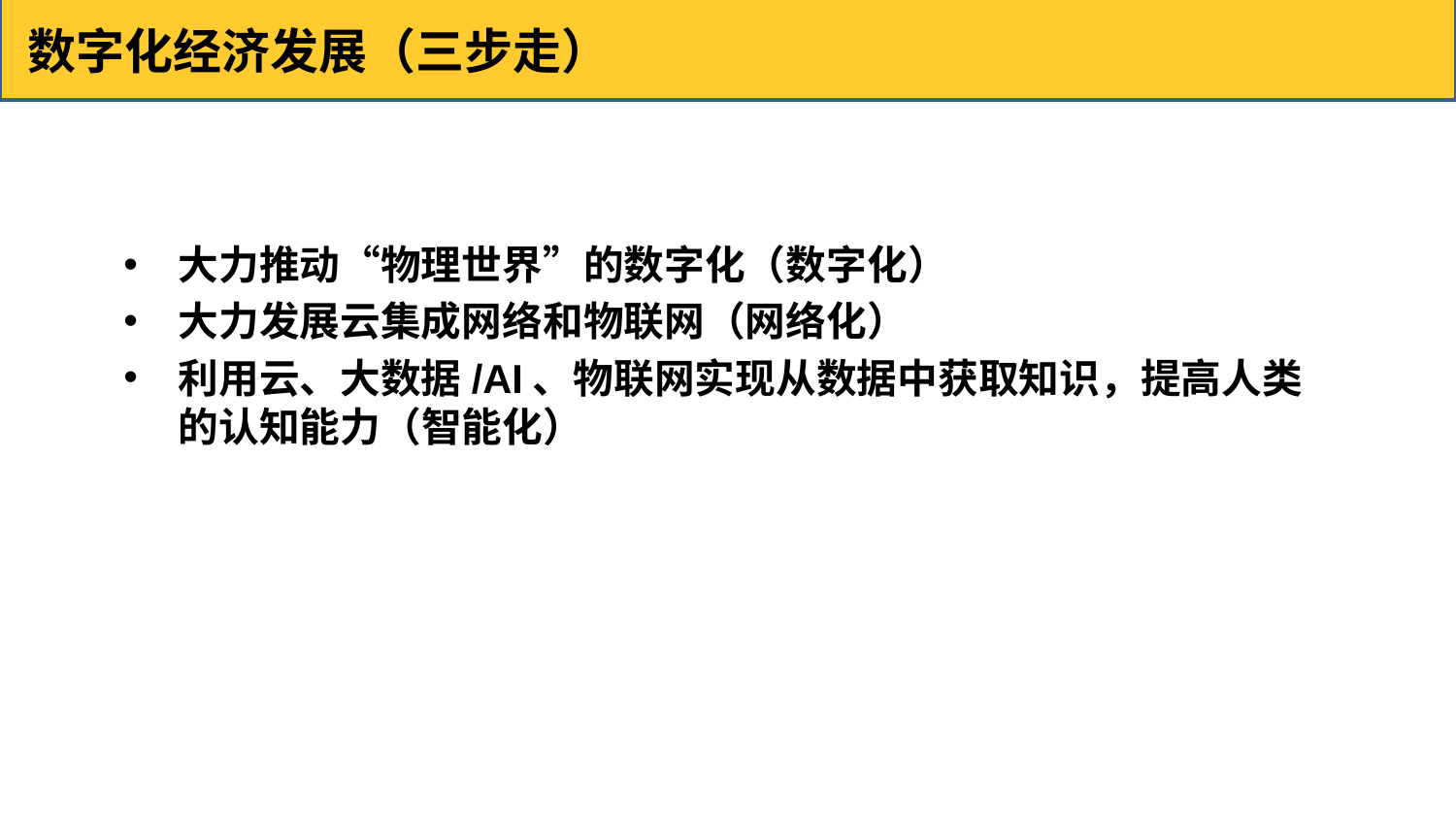

数字化经济发展（三步走）

大力推动“物理世界”的数字化（数字化）
大力发展云集成网络和物联网（网络化）
利用云、大数据/AI、物联网实现从数据中获取知识，提高人类的认知能力（智能化）

13